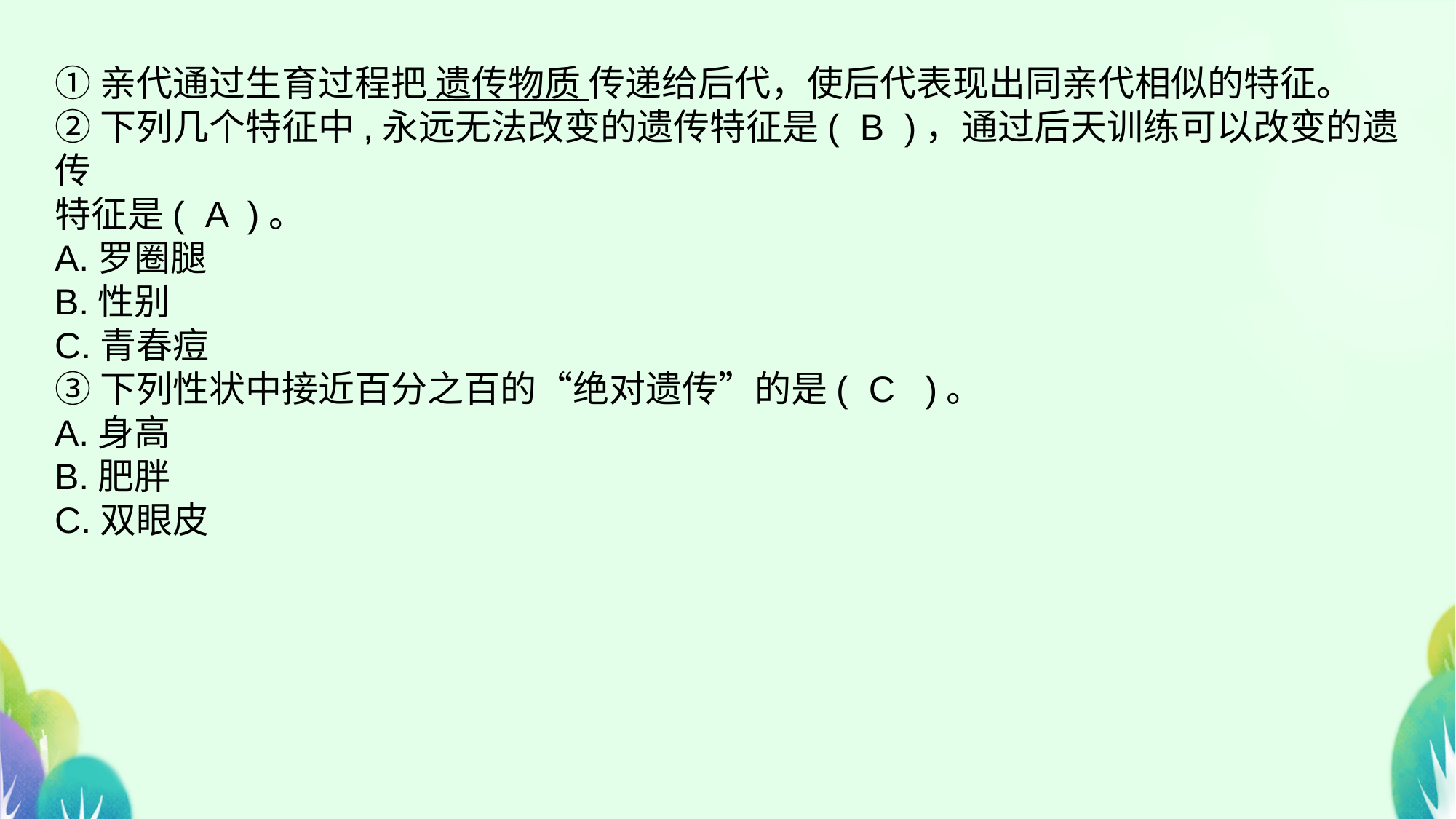

①亲代通过生育过程把 遗传物质 传递给后代，使后代表现出同亲代相似的特征。
②下列几个特征中,永远无法改变的遗传特征是(  B  )，通过后天训练可以改变的遗传
特征是(  A  )。
A.罗圈腿
B.性别
C.青春痘
③下列性状中接近百分之百的“绝对遗传”的是(  C   )。
A.身高
B.肥胖
C.双眼皮